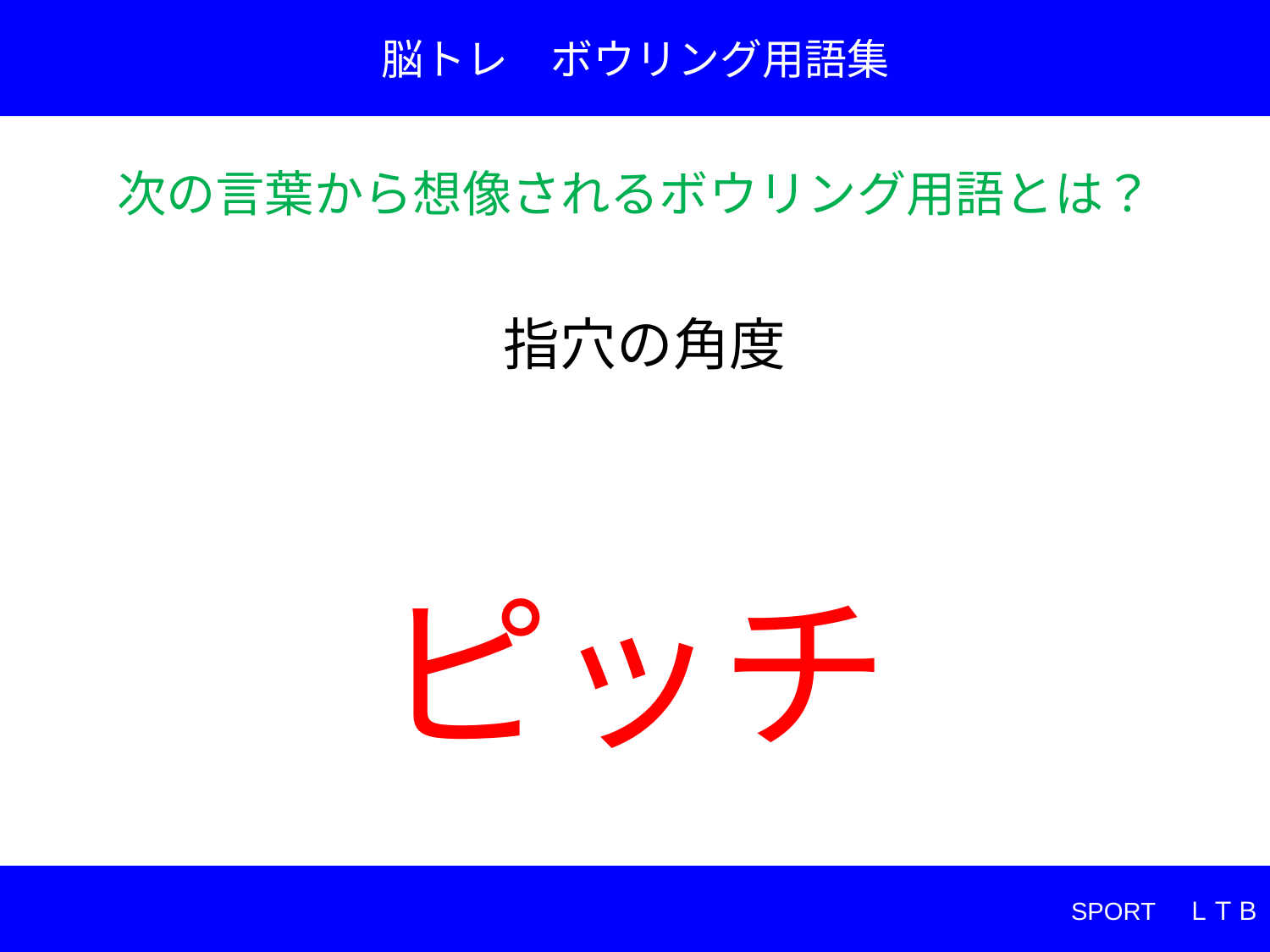

脳トレ　ボウリング用語集
次の言葉から想像されるボウリング用語とは？
指穴の角度
# ピッチ
SPORT　ＬＴＢ